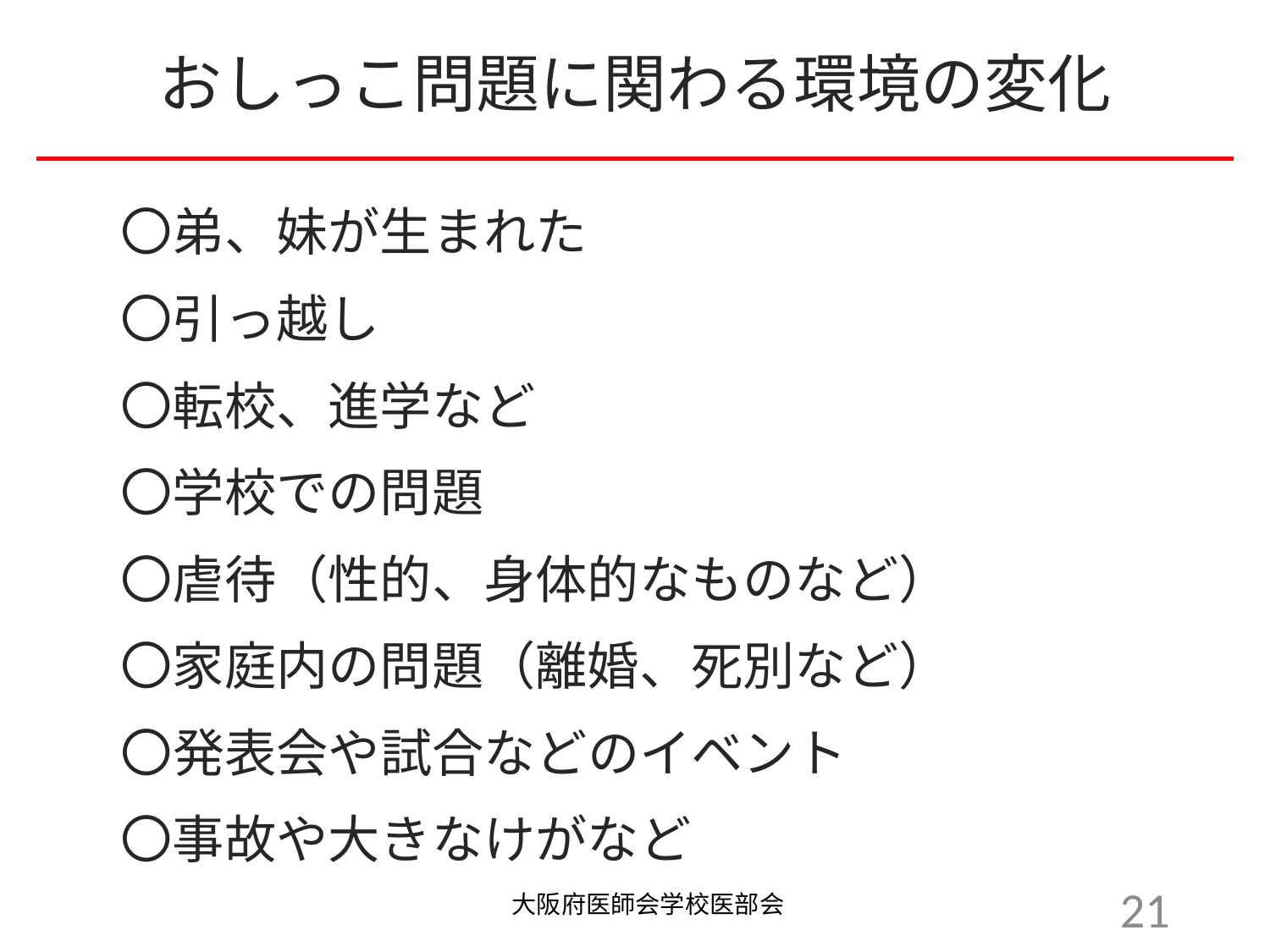

おしっこ問題に関わる環境の変化
〇弟、妹が生まれた
〇引っ越し
〇転校、進学など
〇学校での問題
〇虐待（性的、身体的なものなど）
〇家庭内の問題（離婚、死別など）
〇発表会や試合などのイベント
〇事故や大きなけがなど
大阪府医師会学校医部会
21